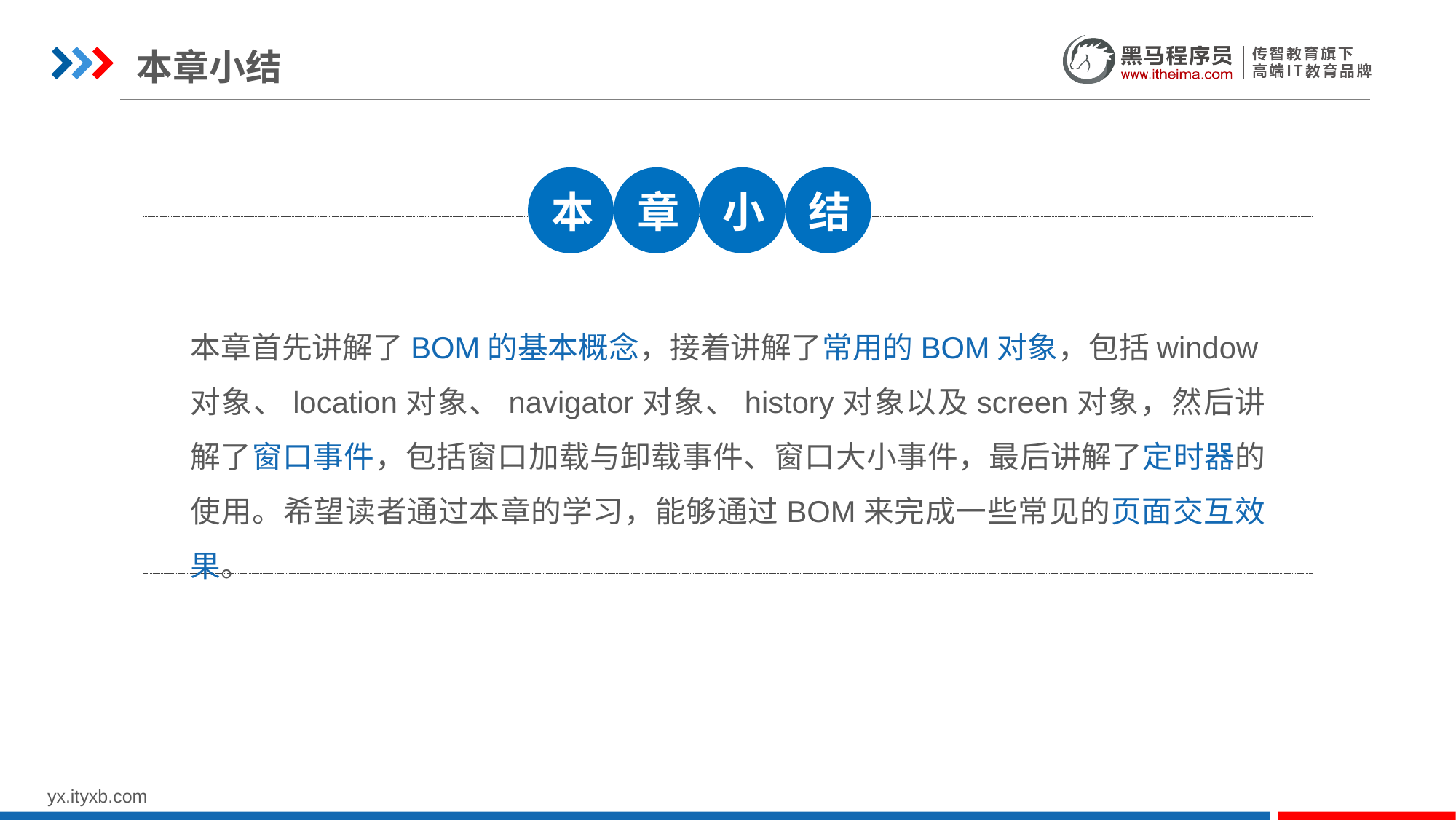

本章小结
本
章
小
结

本章首先讲解了BOM的基本概念，接着讲解了常用的BOM对象，包括window对象、location对象、navigator对象、history对象以及screen对象，然后讲解了窗口事件，包括窗口加载与卸载事件、窗口大小事件，最后讲解了定时器的使用。希望读者通过本章的学习，能够通过BOM来完成一些常见的页面交互效果。